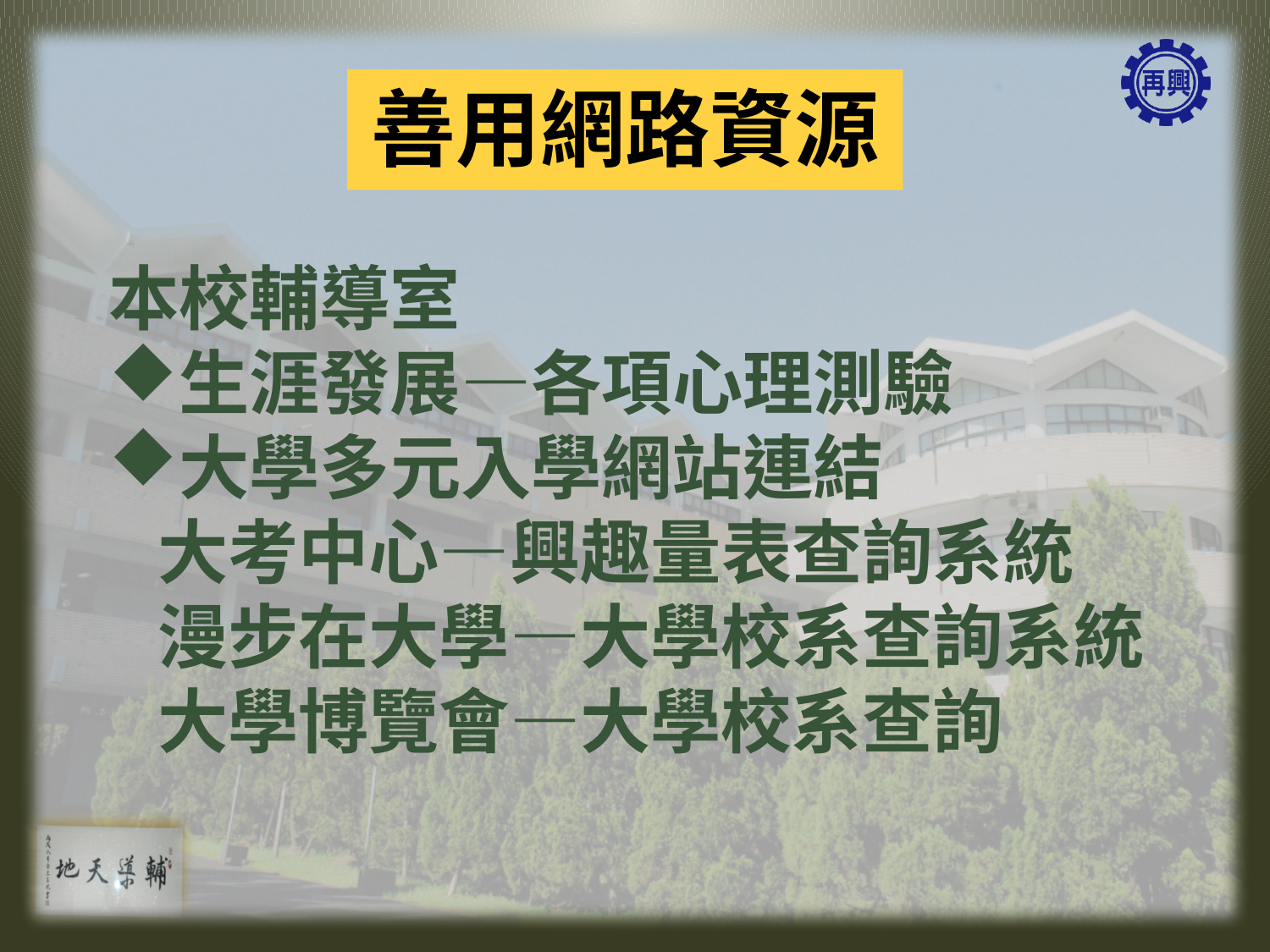

# 善用網路資源
本校輔導室
生涯發展—各項心理測驗
大學多元入學網站連結
  大考中心—興趣量表查詢系統
  漫步在大學—大學校系查詢系統
  大學博覽會—大學校系查詢